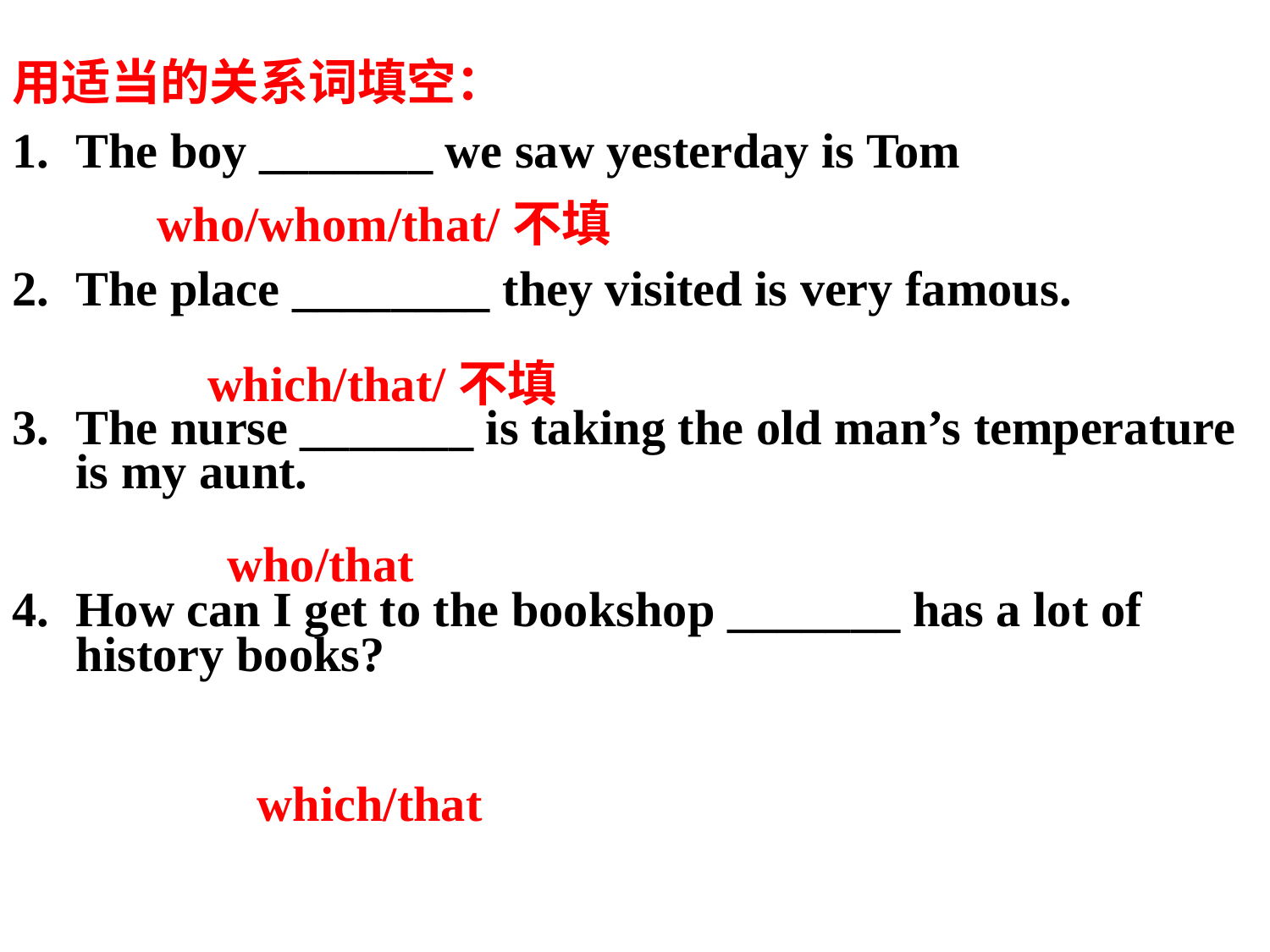

用适当的关系词填空：
The boy _______ we saw yesterday is Tom

The place ________ they visited is very famous.

The nurse _______ is taking the old man’s temperature is my aunt.

How can I get to the bookshop _______ has a lot of history books?

who/whom/that/不填
which/that/不填
who/that
which/that